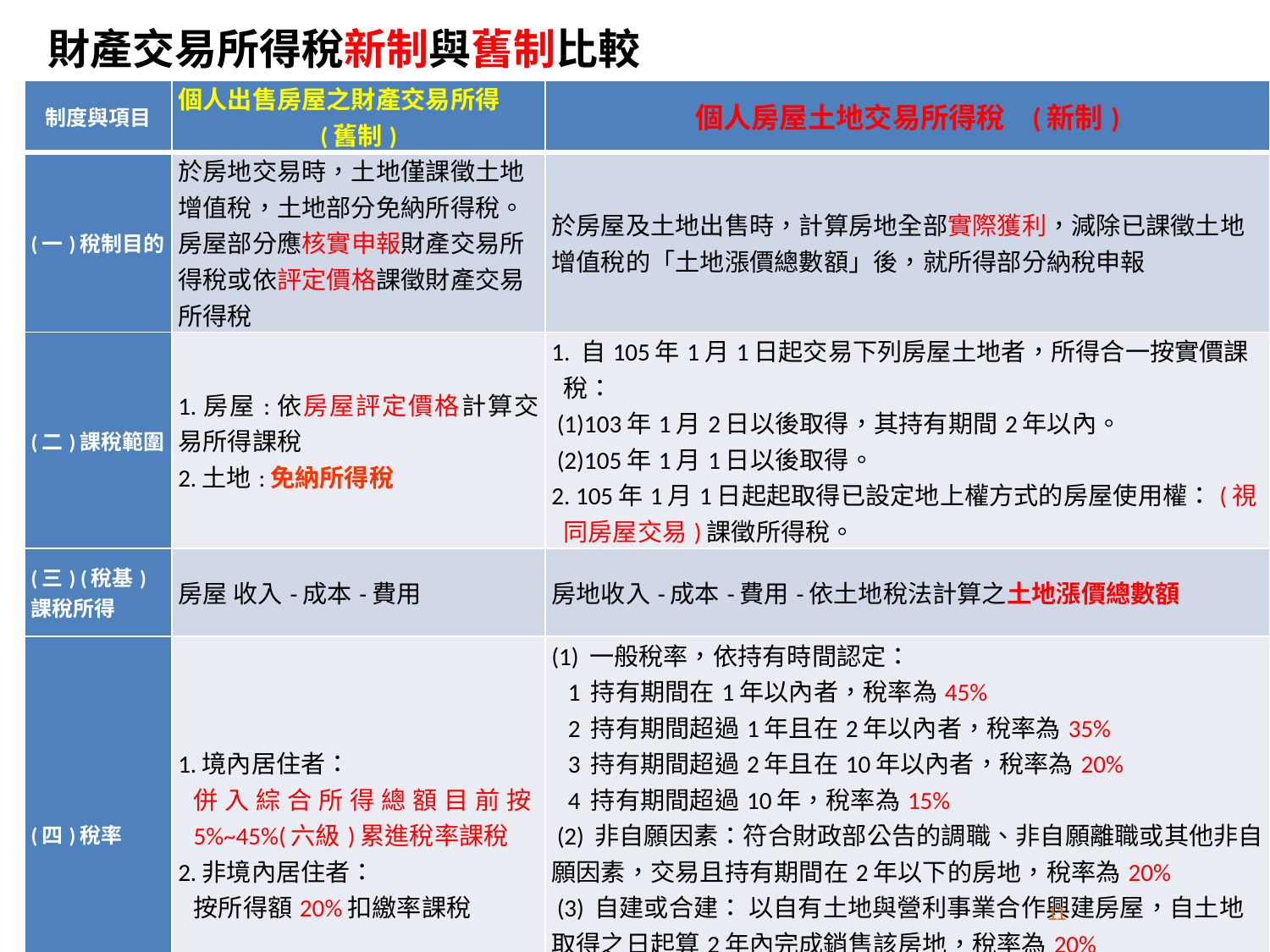

財產交易所得稅新制與舊制比較
| 制度與項目 | 個人出售房屋之財產交易所得 (舊制) | 個人房屋土地交易所得稅 (新制) |
| --- | --- | --- |
| (一)稅制目的 | 於房地交易時，土地僅課徵土地增值稅，土地部分免納所得稅。房屋部分應核實申報財產交易所得稅或依評定價格課徵財產交易所得稅 | 於房屋及土地出售時，計算房地全部實際獲利，減除已課徵土地增值稅的「土地漲價總數額」後，就所得部分納稅申報 |
| (二)課稅範圍 | 1.房屋:依房屋評定價格計算交易所得課稅 2.土地:免納所得稅 | 1. 自105年1月1日起交易下列房屋土地者，所得合一按實價課稅： (1)103年1月2日以後取得，其持有期間2年以內。 (2)105年1月1日以後取得。 2. 105年1月1日起起取得已設定地上權方式的房屋使用權：(視同房屋交易)課徵所得稅。 |
| (三) (稅基) 課稅所得 | 房屋 收入-成本-費用 | 房地收入-成本-費用-依土地稅法計算之土地漲價總數額 |
| (四)稅率 | 1.境內居住者： 併入綜合所得總額目前按5%~45%(六級)累進稅率課稅 2.非境內居住者： 按所得額20%扣繳率課稅 | (1) 一般稅率，依持有時間認定： 1 持有期間在1年以內者，稅率為45% 2 持有期間超過1年且在2年以內者，稅率為35% 3 持有期間超過2年且在10年以內者，稅率為20% 4 持有期間超過10年，稅率為15% (2) 非自願因素：符合財政部公告的調職、非自願離職或其他非自願因素，交易且持有期間在2年以下的房地，稅率為20% (3) 自建或合建： 以自有土地與營利事業合作興建房屋，自土地取得之日起算2年內完成銷售該房地，稅率為20% (4)自住房地： 符合其要件者，課稅所得超過400萬元部分，稅率為10% |
| (五)申報方式 | 併入年度綜合所得總額，於次年5月辦理結算合併申報 | 1.不併計綜合所得總額，採分離課稅。 2.房地完成所有權移轉登記日之次日起30日內申報納稅 |
11